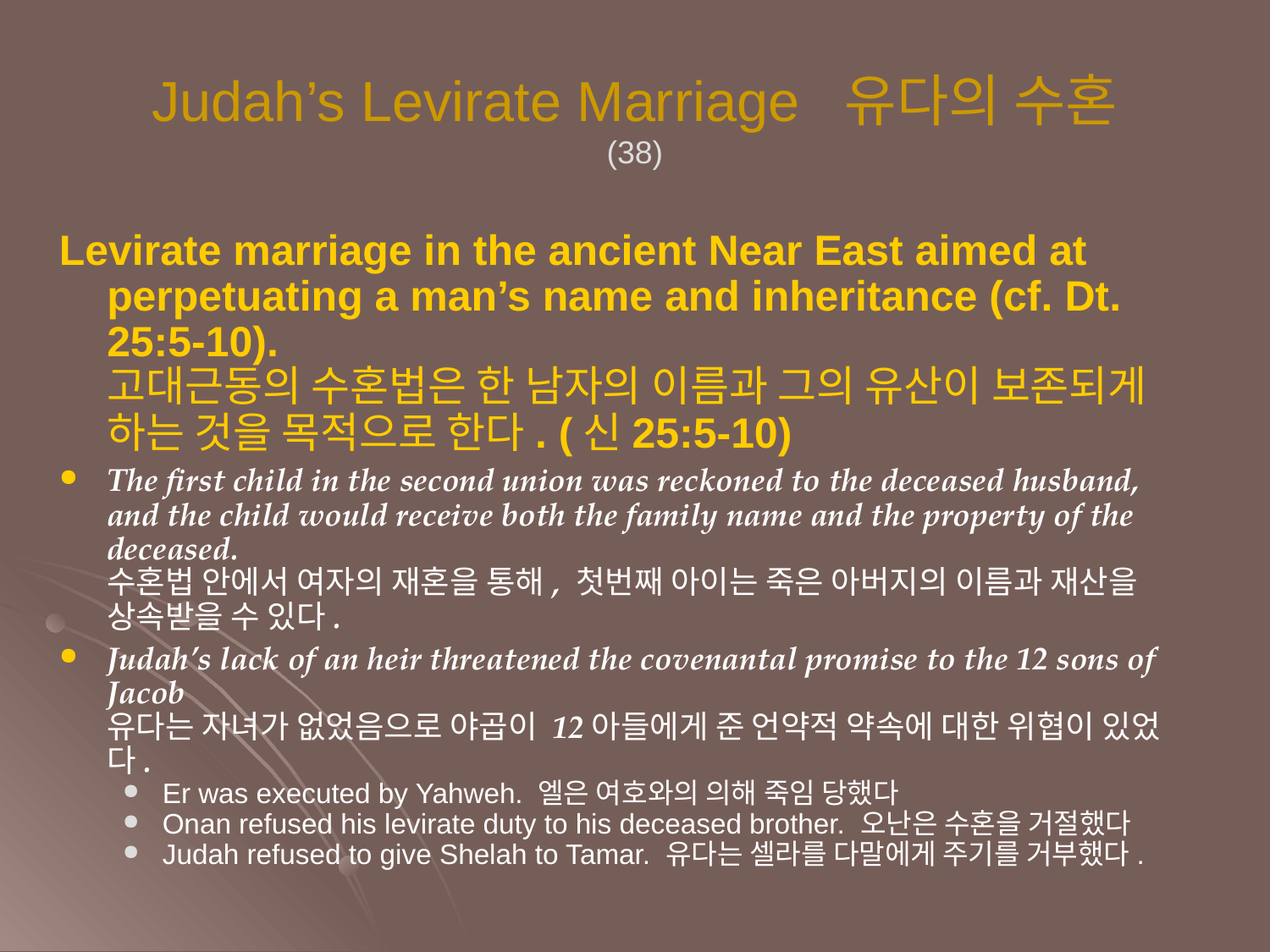

Judah’s Levirate Marriage  유다의 수혼
(38)
Levirate marriage in the ancient Near East aimed at perpetuating a man’s name and inheritance (cf. Dt. 25:5-10).
고대근동의 수혼법은 한 남자의 이름과 그의 유산이 보존되게 하는 것을 목적으로 한다. (신25:5-10)
The first child in the second union was reckoned to the deceased husband, and the child would receive both the family name and the property of the deceased.
수혼법 안에서 여자의 재혼을 통해, 첫번째 아이는 죽은 아버지의 이름과 재산을 상속받을 수 있다.
Judah’s lack of an heir threatened the covenantal promise to the 12 sons of Jacob
유다는 자녀가 없었음으로 야곱이 12아들에게 준 언약적 약속에 대한 위협이 있었다.
Er was executed by Yahweh. 엘은 여호와의 의해 죽임 당했다
Onan refused his levirate duty to his deceased brother. 오난은 수혼을 거절했다
Judah refused to give Shelah to Tamar. 유다는 셀라를 다말에게 주기를 거부했다.